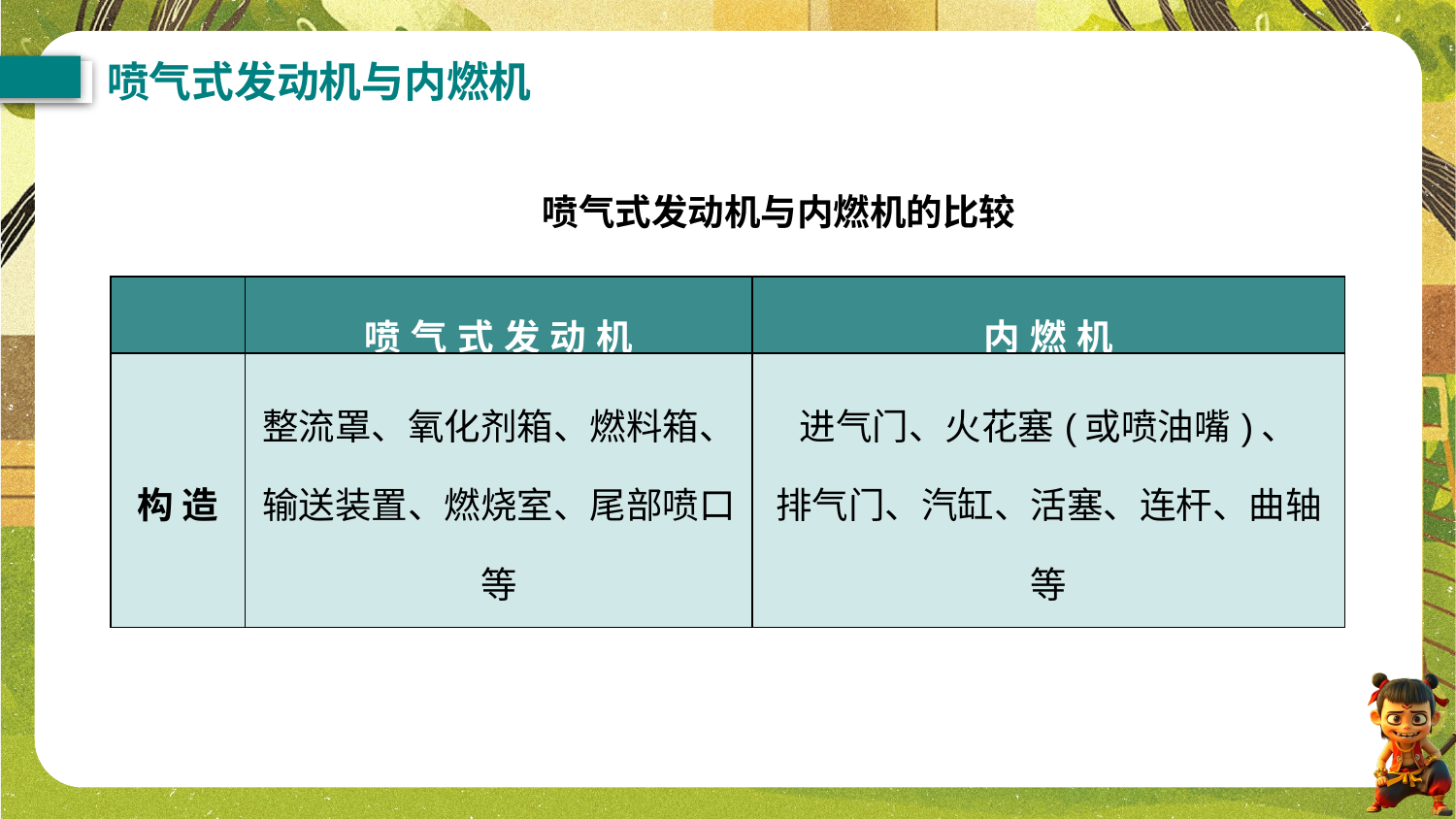

喷气式发动机与内燃机

喷气式发动机与内燃机的比较
|  | 喷气式发动机 | 内燃机 |
| --- | --- | --- |
| 构 造 | 整流罩、氧化剂箱、燃料箱、 输送装置、燃烧室、尾部喷口等 | 进气门、火花塞(或喷油嘴)、 排气门、汽缸、活塞、连杆、曲轴等 |